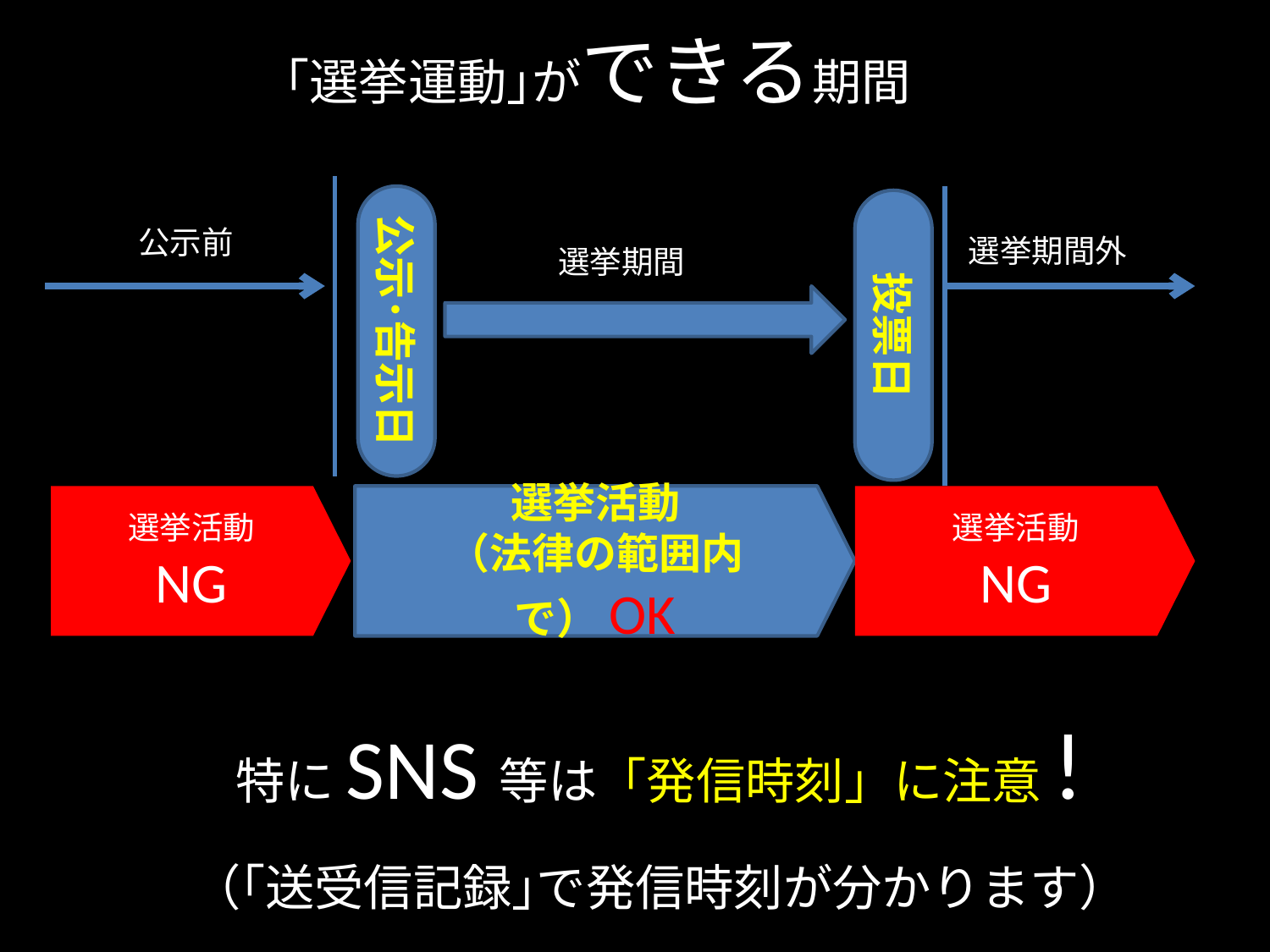

｢選挙運動｣ができる期間
公示･告示日
投票日
公示前
選挙期間外
選挙期間

選挙活動
NG
選挙活動
（法律の範囲内で）OK
選挙活動
NG
特にSNS等は「発信時刻」に注意!

（｢送受信記録｣で発信時刻が分かります）